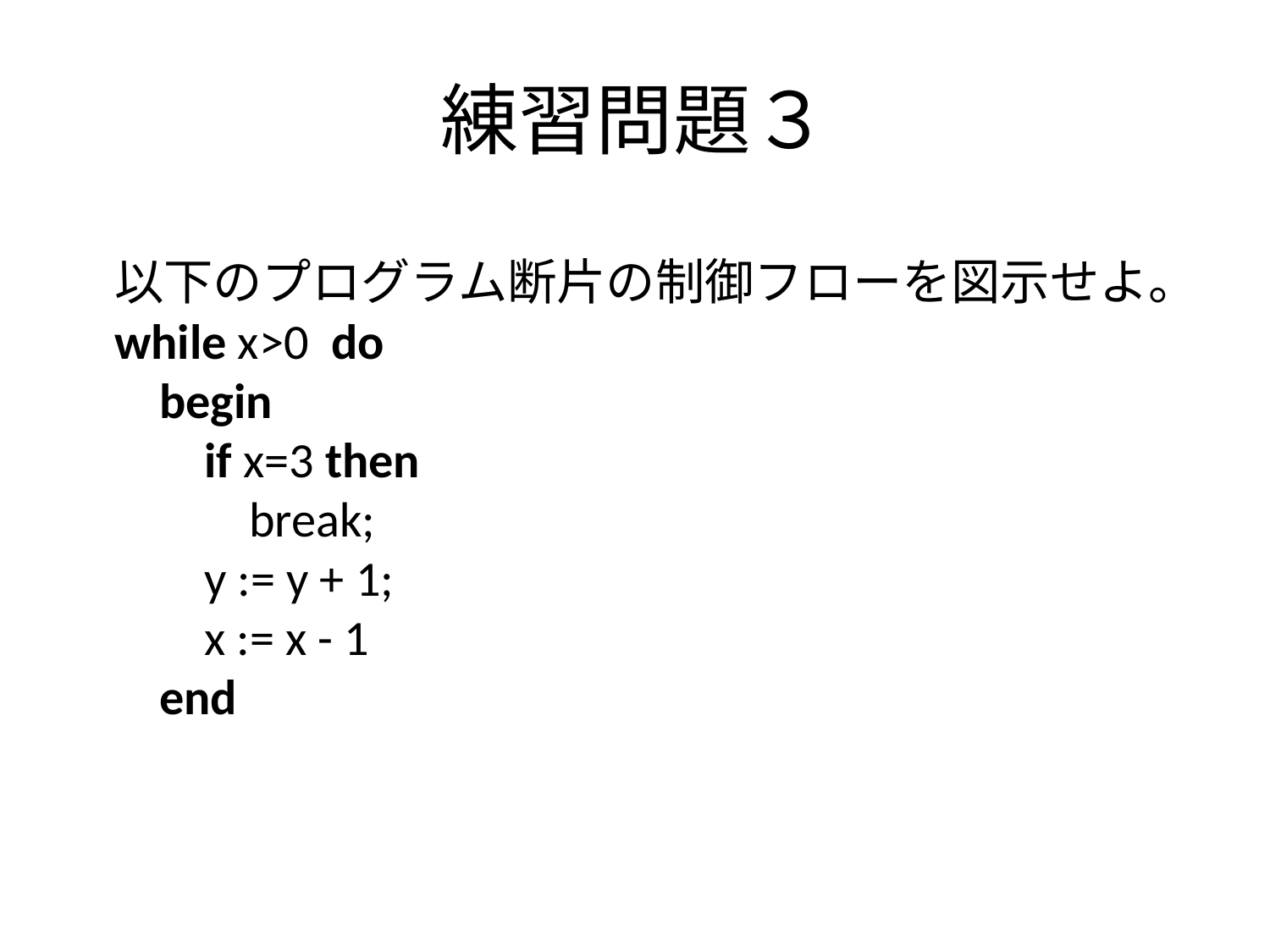

# 練習問題３
以下のプログラム断片の制御フローを図示せよ。
while x>0  do
    begin
        if x=3 then
            break;
        y := y + 1;
        x := x - 1
    end